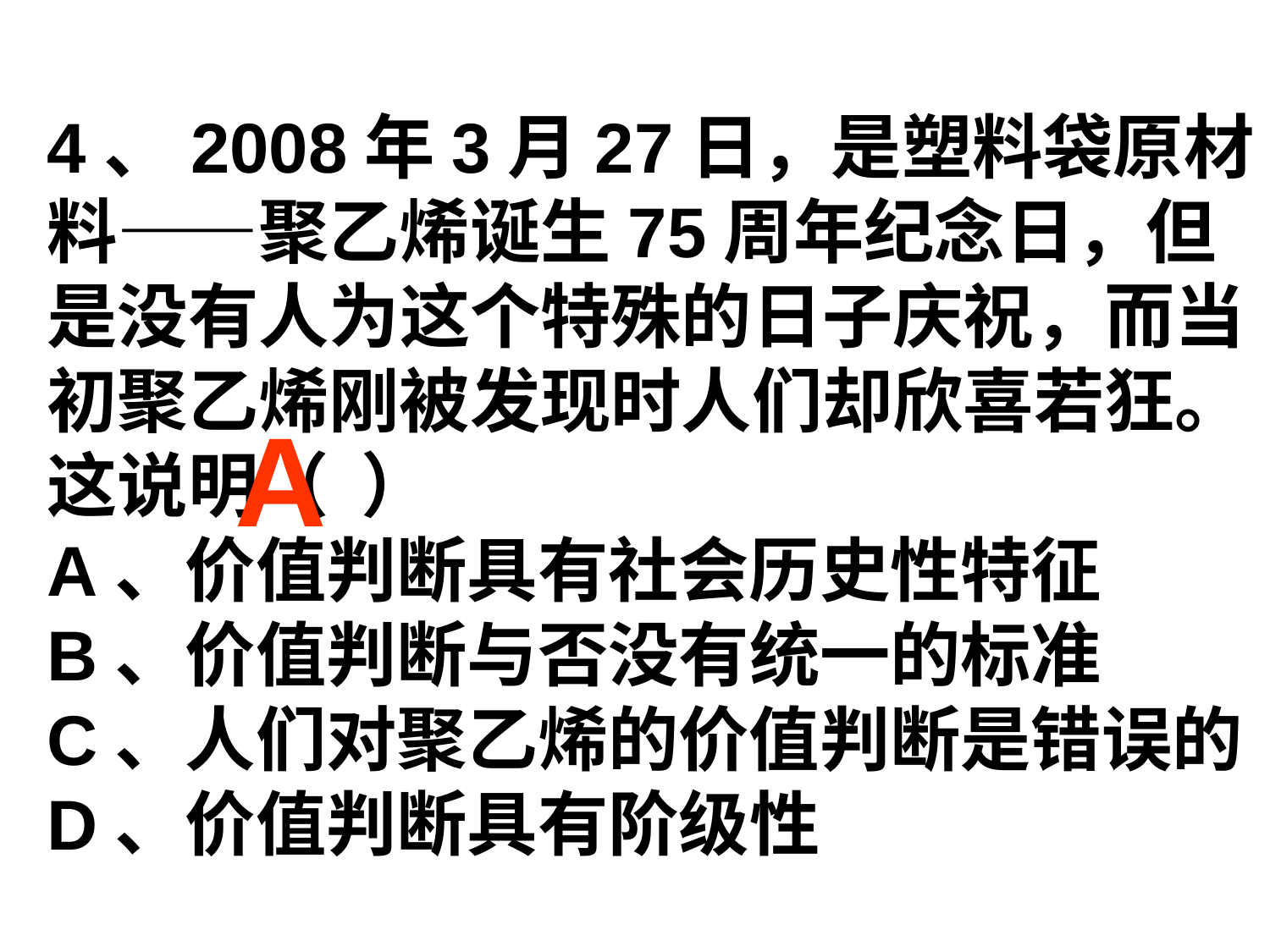

4、2008年3月27日，是塑料袋原材料——聚乙烯诞生75周年纪念日，但是没有人为这个特殊的日子庆祝，而当初聚乙烯刚被发现时人们却欣喜若狂。这说明（  ）
A、价值判断具有社会历史性特征
B、价值判断与否没有统一的标准
C、人们对聚乙烯的价值判断是错误的
D、价值判断具有阶级性
A